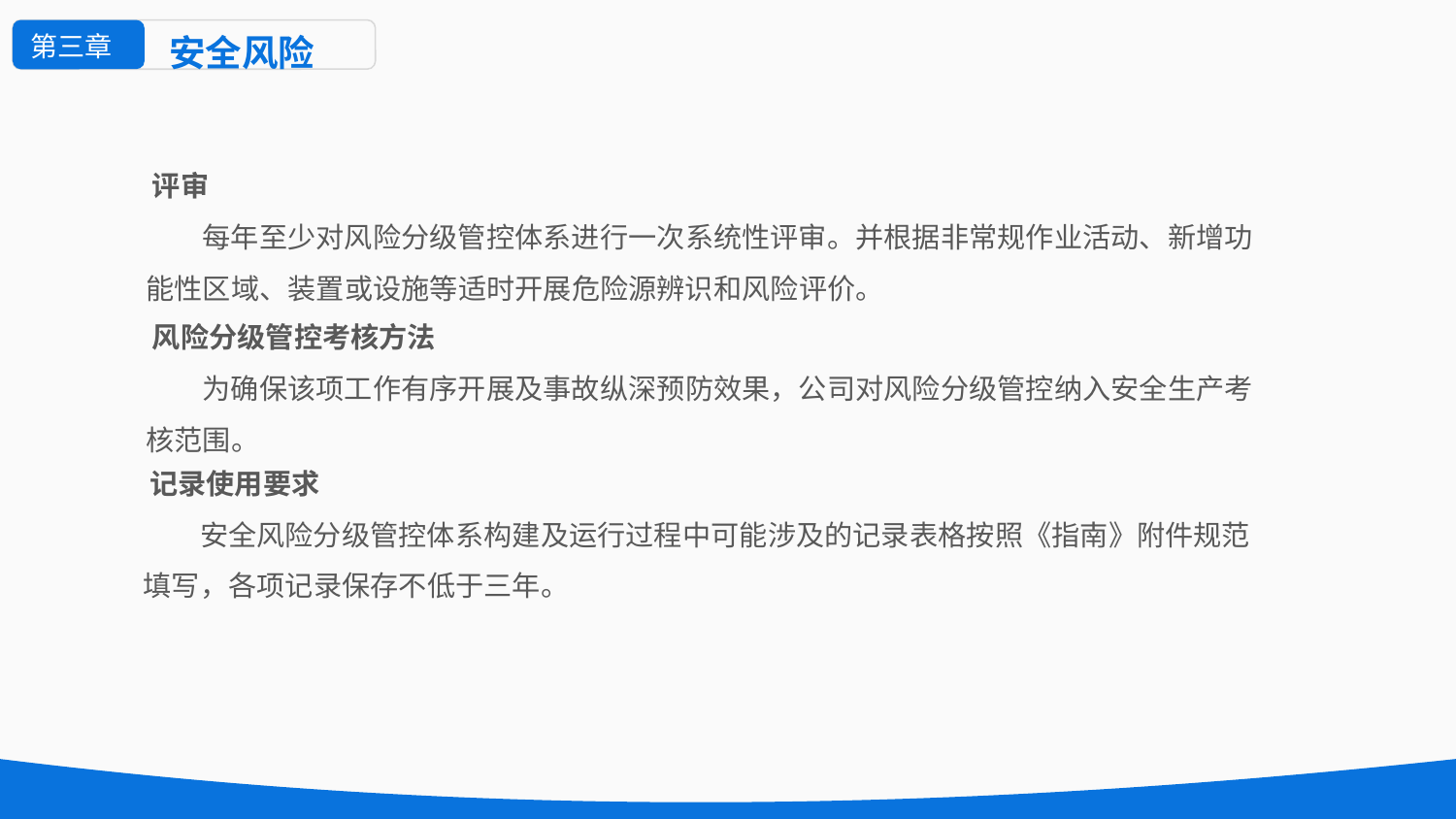

第三章
安全风险
评审
每年至少对风险分级管控体系进行一次系统性评审。并根据非常规作业活动、新增功能性区域、装置或设施等适时开展危险源辨识和风险评价。
风险分级管控考核方法
为确保该项工作有序开展及事故纵深预防效果，公司对风险分级管控纳入安全生产考核范围。
记录使用要求
安全风险分级管控体系构建及运行过程中可能涉及的记录表格按照《指南》附件规范填写，各项记录保存不低于三年。